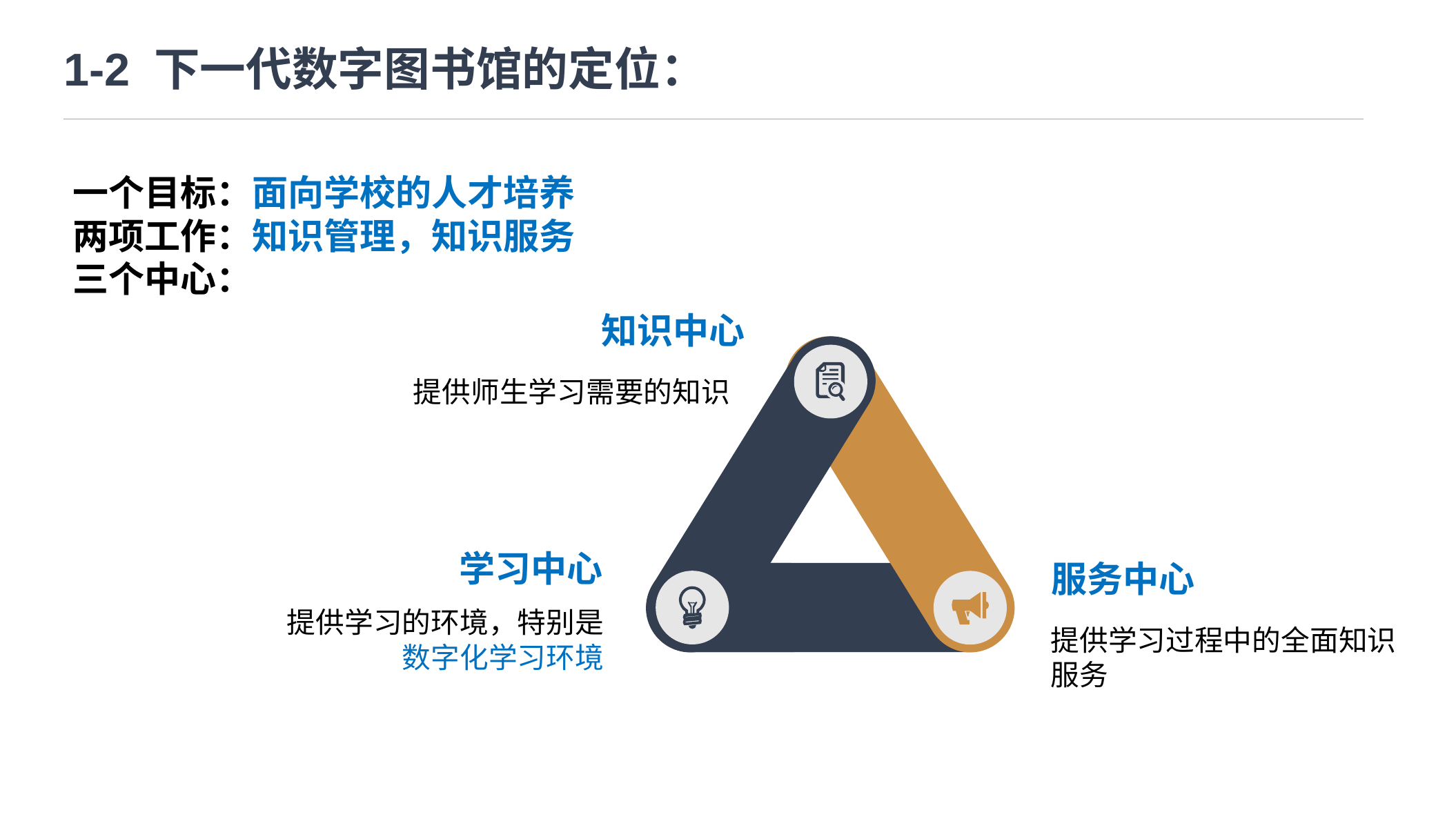

1-2 下一代数字图书馆的定位：
一个目标：面向学校的人才培养
两项工作：知识管理，知识服务
三个中心：
知识中心
提供师生学习需要的知识

学习中心
提供学习的环境，特别是数字化学习环境
服务中心
提供学习过程中的全面知识服务